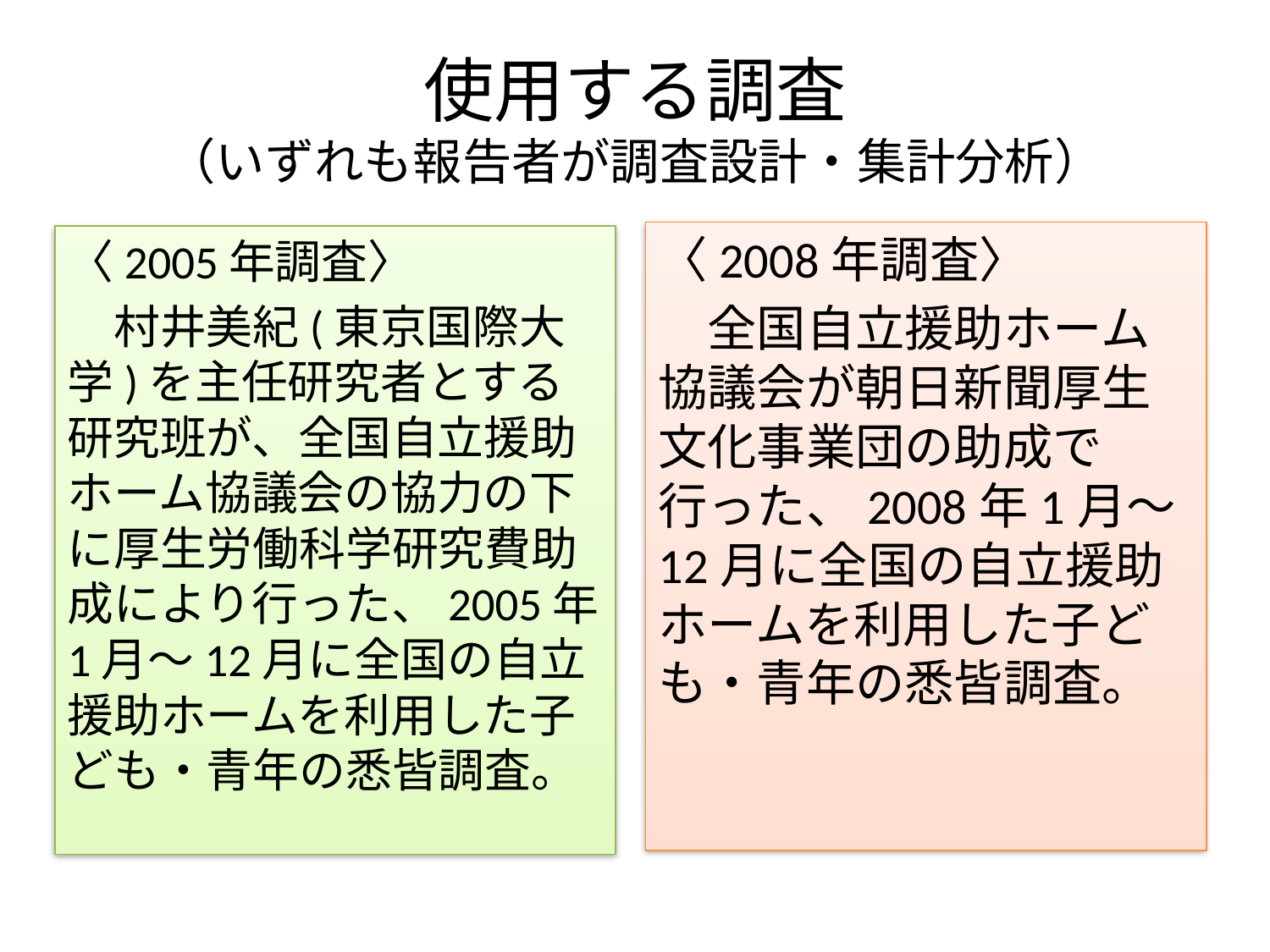

# 使用する調査 （いずれも報告者が調査設計・集計分析）
〈2008年調査〉
　全国自立援助ホーム協議会が朝日新聞厚生文化事業団の助成で行った、2008年1月～12月に全国の自立援助ホームを利用した子ども・青年の悉皆調査。
〈2005年調査〉
　村井美紀(東京国際大学)を主任研究者とする研究班が、全国自立援助ホーム協議会の協力の下に厚生労働科学研究費助成により行った、2005年1月～12月に全国の自立援助ホームを利用した子ども・青年の悉皆調査。